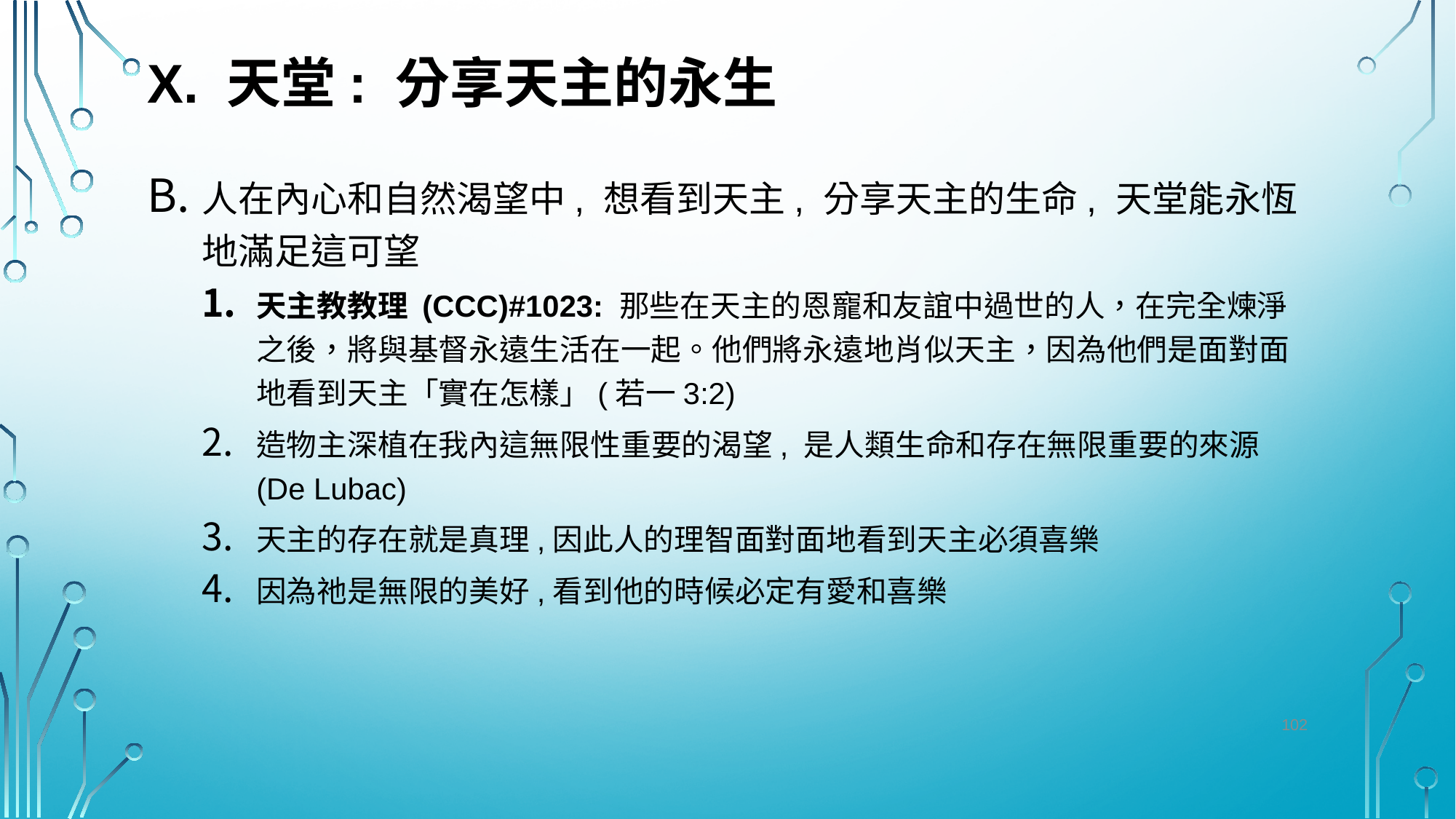

# X. 天堂: 分享天主的永生
人在內心和自然渴望中, 想看到天主, 分享天主的生命, 天堂能永恆地滿足這可望
天主教教理 (CCC)#1023: 那些在天主的恩寵和友誼中過世的人，在完全煉淨之後，將與基督永遠生活在一起。他們將永遠地肖似天主，因為他們是面對面地看到天主「實在怎樣」(若一3:2)
造物主深植在我內這無限性重要的渴望, 是人類生命和存在無限重要的來源 (De Lubac)
天主的存在就是真理,因此人的理智面對面地看到天主必須喜樂
因為祂是無限的美好,看到他的時候必定有愛和喜樂
102